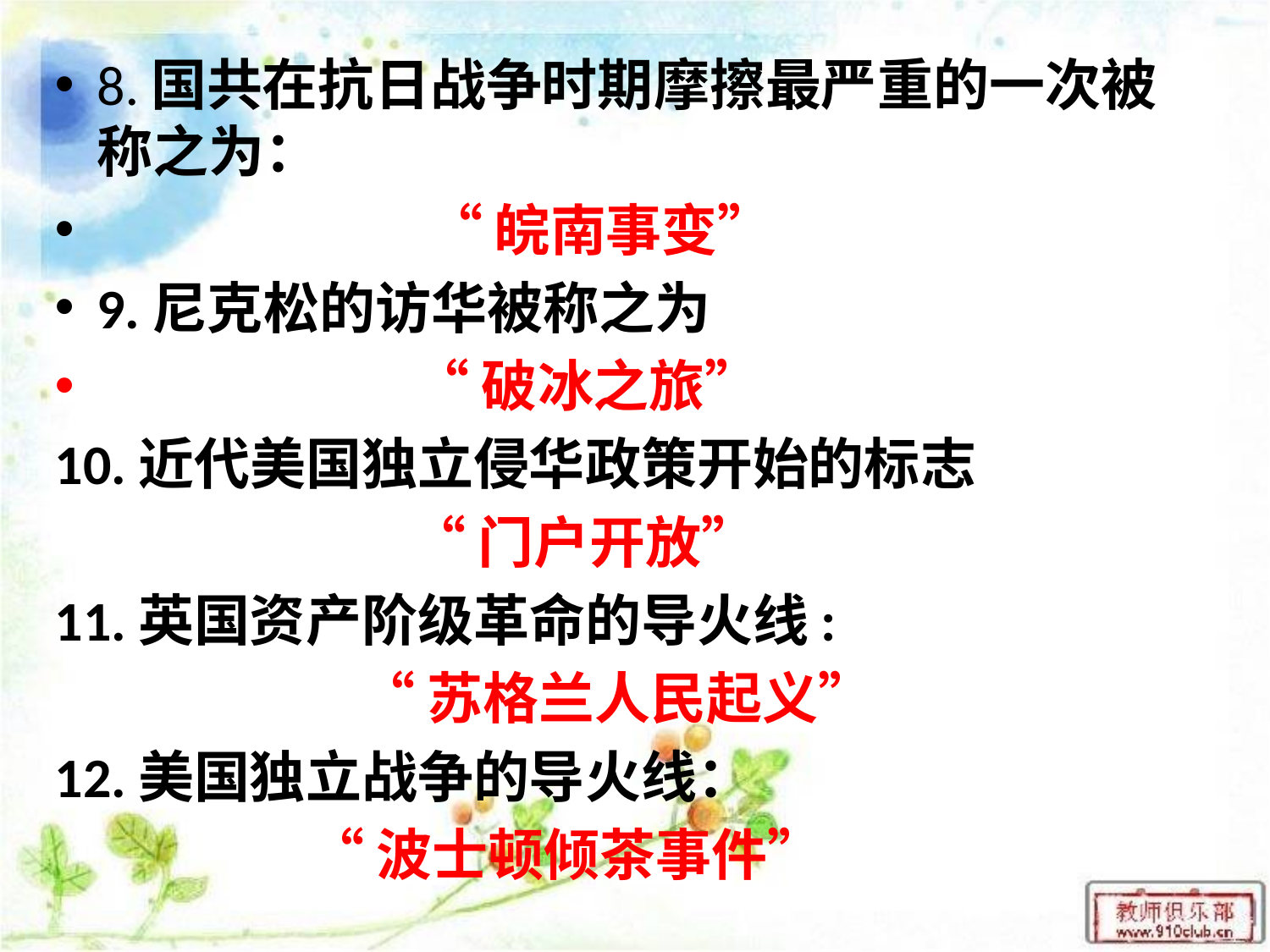

8.国共在抗日战争时期摩擦最严重的一次被称之为：
                          “皖南事变”
9.尼克松的访华被称之为
                         “破冰之旅”
10.近代美国独立侵华政策开始的标志
                            “门户开放”
11.英国资产阶级革命的导火线:
                        “苏格兰人民起义”
12.美国独立战争的导火线：
                    “波士顿倾茶事件”